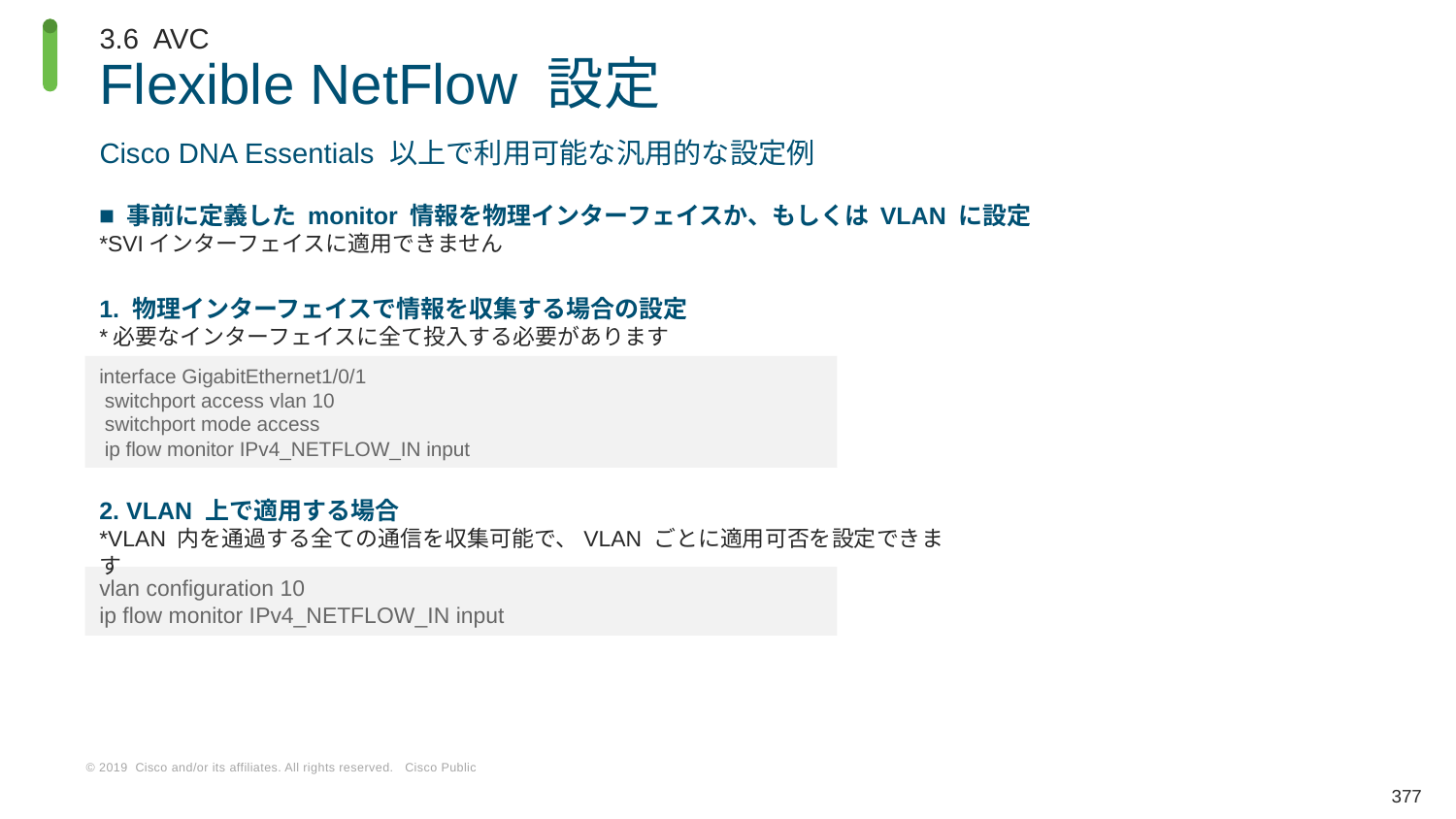

3.6  AVC
# Flexible NetFlow 設定
Cisco DNA Essentials 以上で利用可能な汎用的な設定例
事前に定義した monitor 情報を物理インターフェイスか、もしくは VLAN に設定
*SVIインターフェイスに適用できません
1. 物理インターフェイスで情報を収集する場合の設定
*必要なインターフェイスに全て投入する必要があります
interface GigabitEthernet1/0/1
 switchport access vlan 10
 switchport mode access
 ip flow monitor IPv4_NETFLOW_IN input

2. VLAN 上で適用する場合
*VLAN 内を通過する全ての通信を収集可能で、VLAN ごとに適用可否を設定できます
vlan configuration 10
ip flow monitor IPv4_NETFLOW_IN input
377